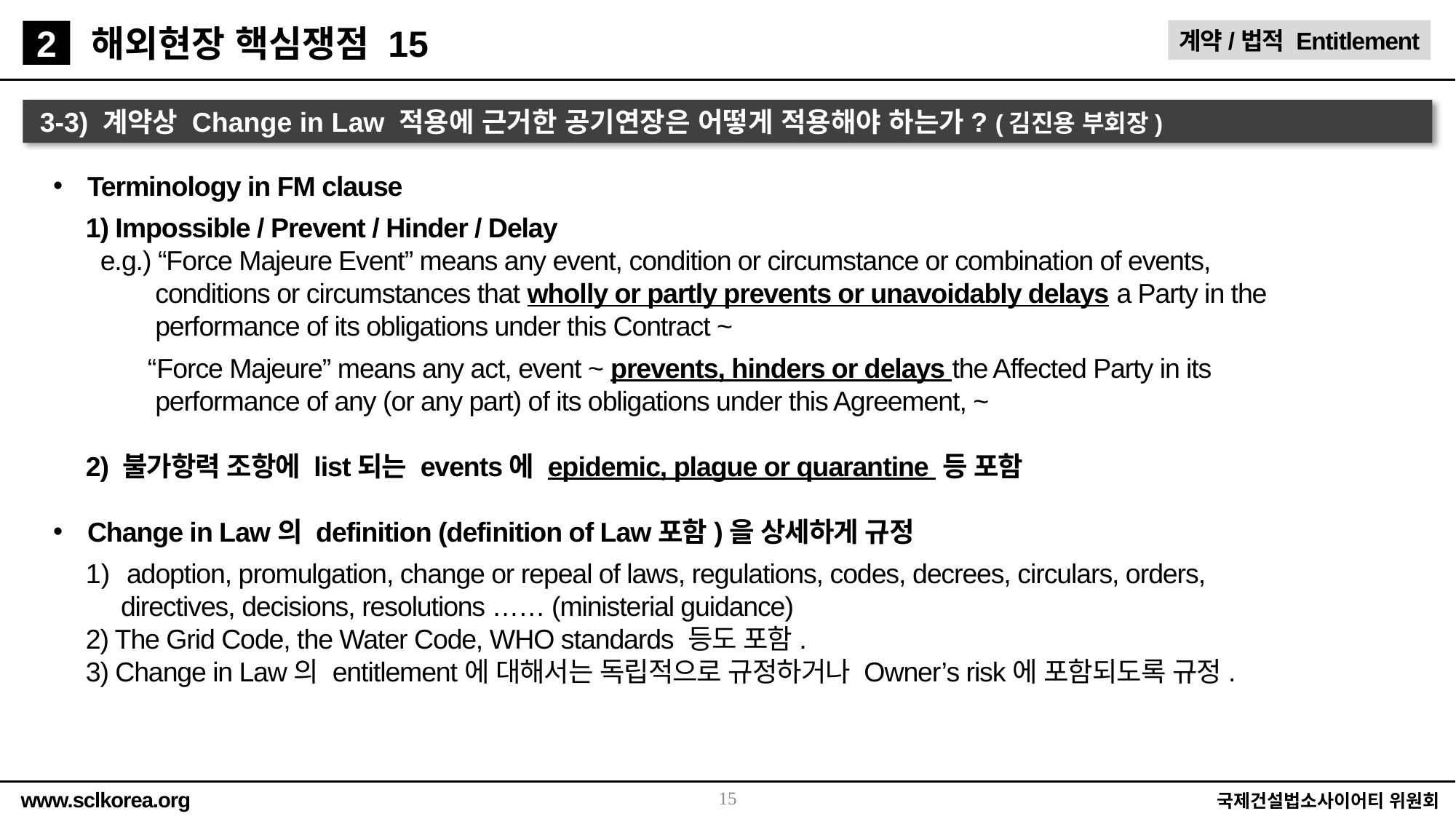

해외현장 핵심쟁점 15
계약/법적 Entitlement
2
3-3) 계약상 Change in Law 적용에 근거한 공기연장은 어떻게 적용해야 하는가? (김진용 부회장)
Terminology in FM clause
1) Impossible / Prevent / Hinder / Delay
  e.g.) “Force Majeure Event” means any event, condition or circumstance or combination of events,
          conditions or circumstances that wholly or partly prevents or unavoidably delays a Party in the
          performance of its obligations under this Contract ~
         “Force Majeure” means any act, event ~ prevents, hinders or delays the Affected Party in its
          performance of any (or any part) of its obligations under this Agreement, ~

2) 불가항력 조항에 list되는 events에 epidemic, plague or quarantine 등 포함

Change in Law의 definition (definition of Law포함)을 상세하게 규정
adoption, promulgation, change or repeal of laws, regulations, codes, decrees, circulars, orders,
     directives, decisions, resolutions …… (ministerial guidance)
2) The Grid Code, the Water Code, WHO standards 등도 포함.
3) Change in Law의 entitlement에 대해서는 독립적으로 규정하거나 Owner’s risk에 포함되도록 규정.
15